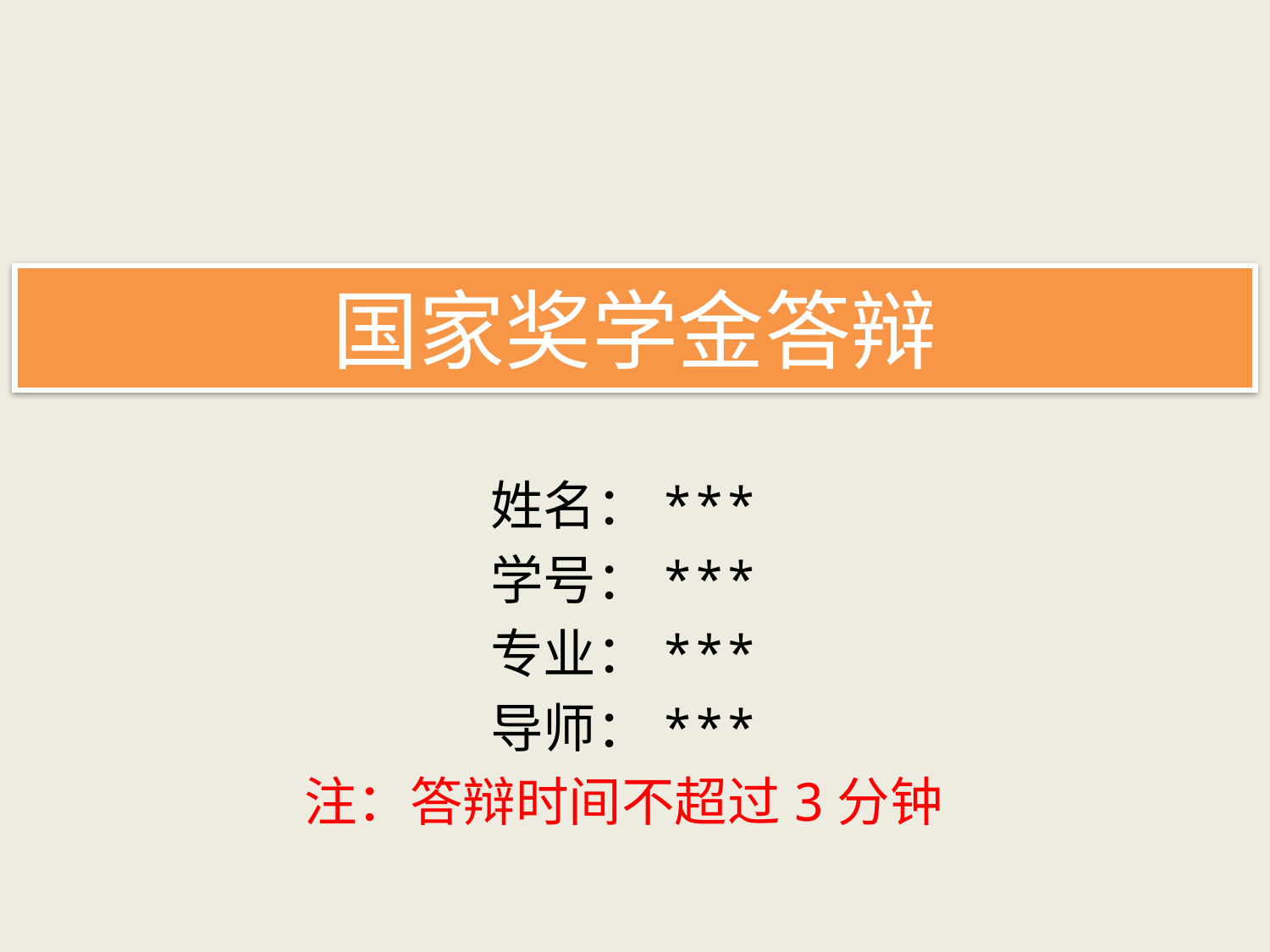

# 国家奖学金答辩
姓名：***
学号：***
专业：***
导师：***
注：答辩时间不超过3分钟